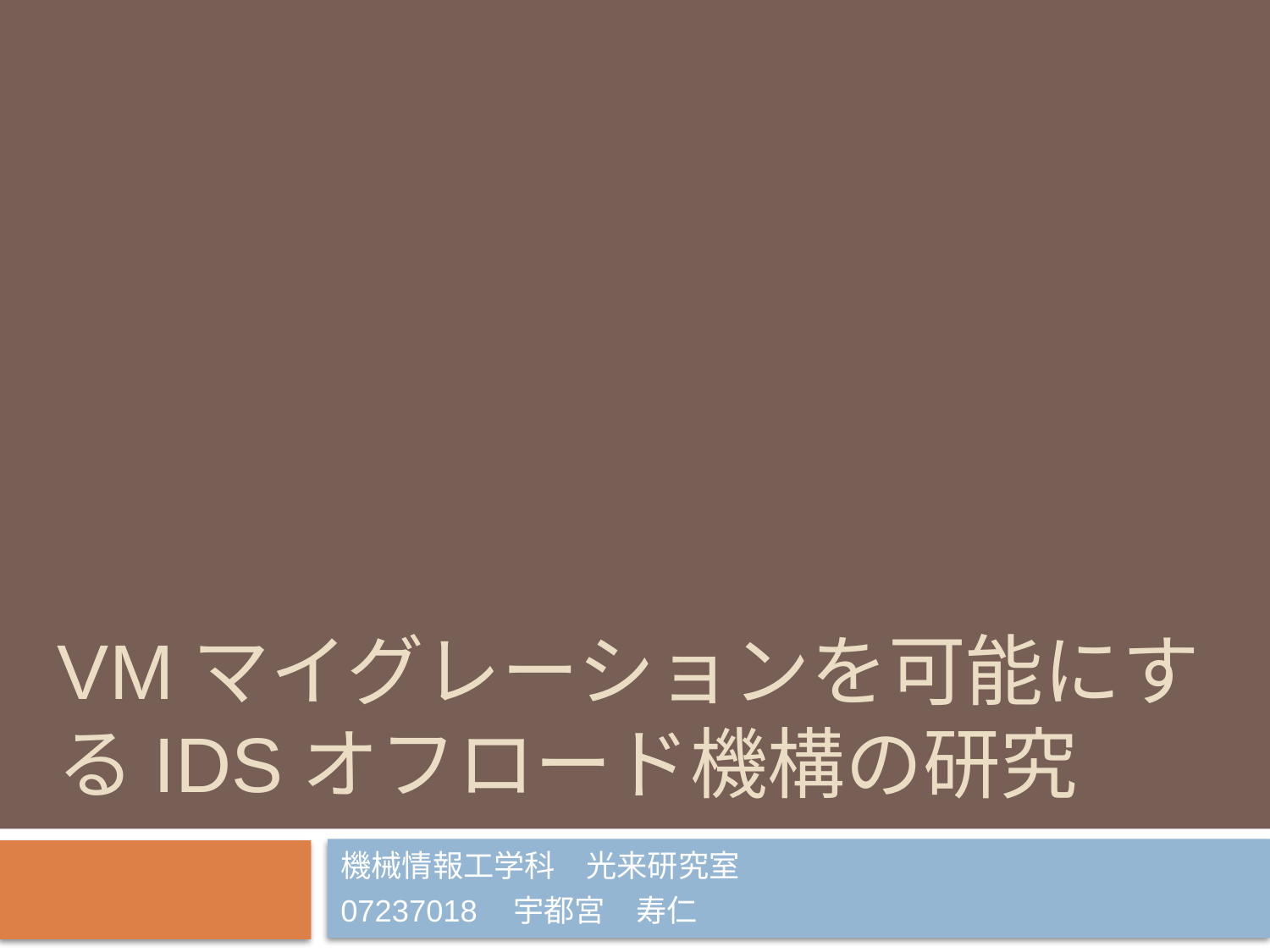

# VMマイグレーションを可能にするIDSオフロード機構の研究
機械情報工学科　光来研究室
07237018　宇都宮　寿仁